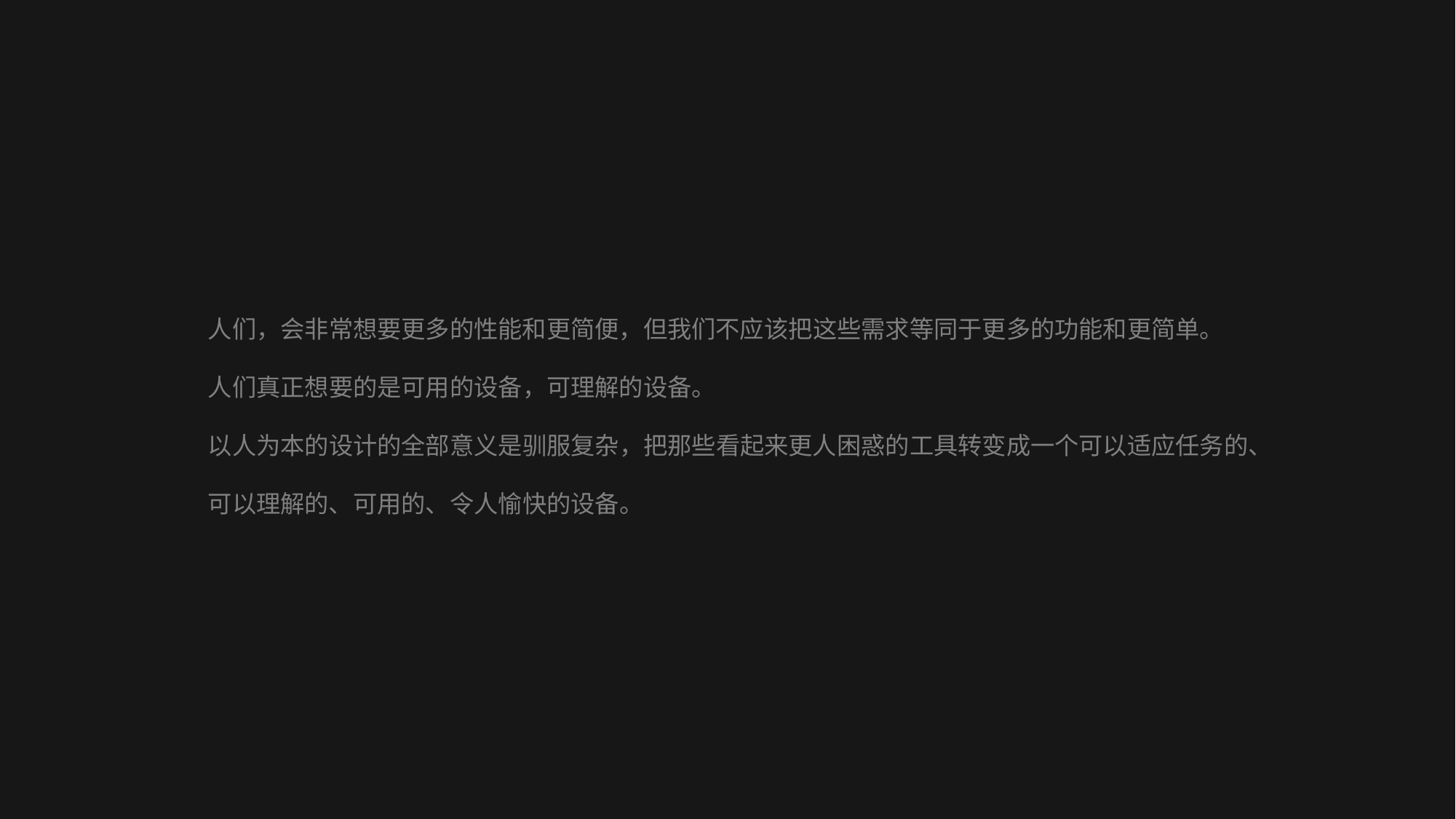

人们，会非常想要更多的性能和更简便，但我们不应该把这些需求等同于更多的功能和更简单。
人们真正想要的是可用的设备，可理解的设备。
以人为本的设计的全部意义是驯服复杂，把那些看起来更人困惑的工具转变成一个可以适应任务的、可以理解的、可用的、令人愉快的设备。